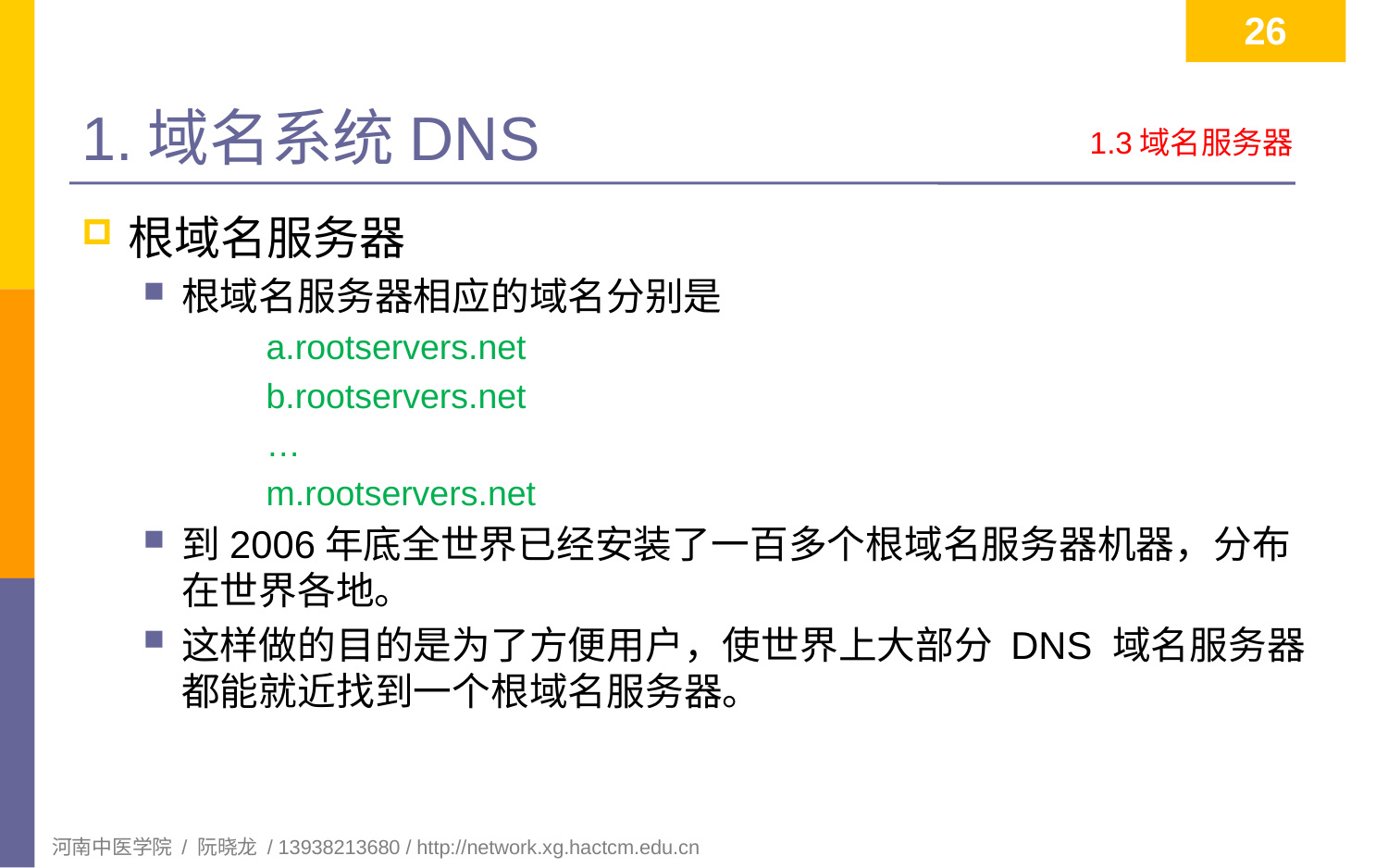

26
# 1.域名系统DNS
1.3域名服务器
根域名服务器
根域名服务器相应的域名分别是
a.rootservers.net
b.rootservers.net
…
m.rootservers.net
到2006年底全世界已经安装了一百多个根域名服务器机器，分布在世界各地。
这样做的目的是为了方便用户，使世界上大部分 DNS 域名服务器都能就近找到一个根域名服务器。